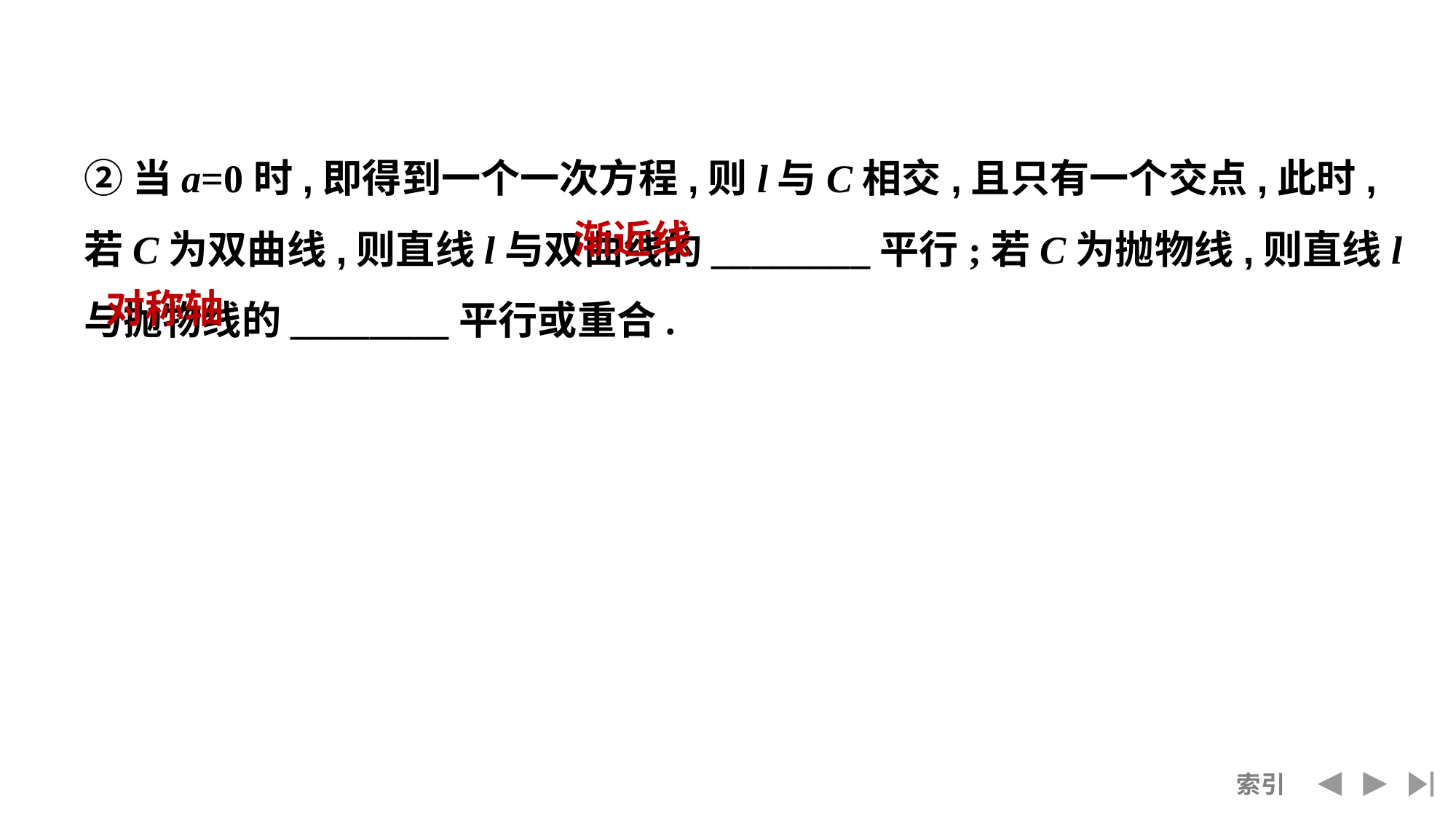

②当a=0时,即得到一个一次方程,则l与C相交,且只有一个交点,此时,若C为双曲线,则直线l与双曲线的________平行;若C为抛物线,则直线l与抛物线的________平行或重合.
渐近线
对称轴